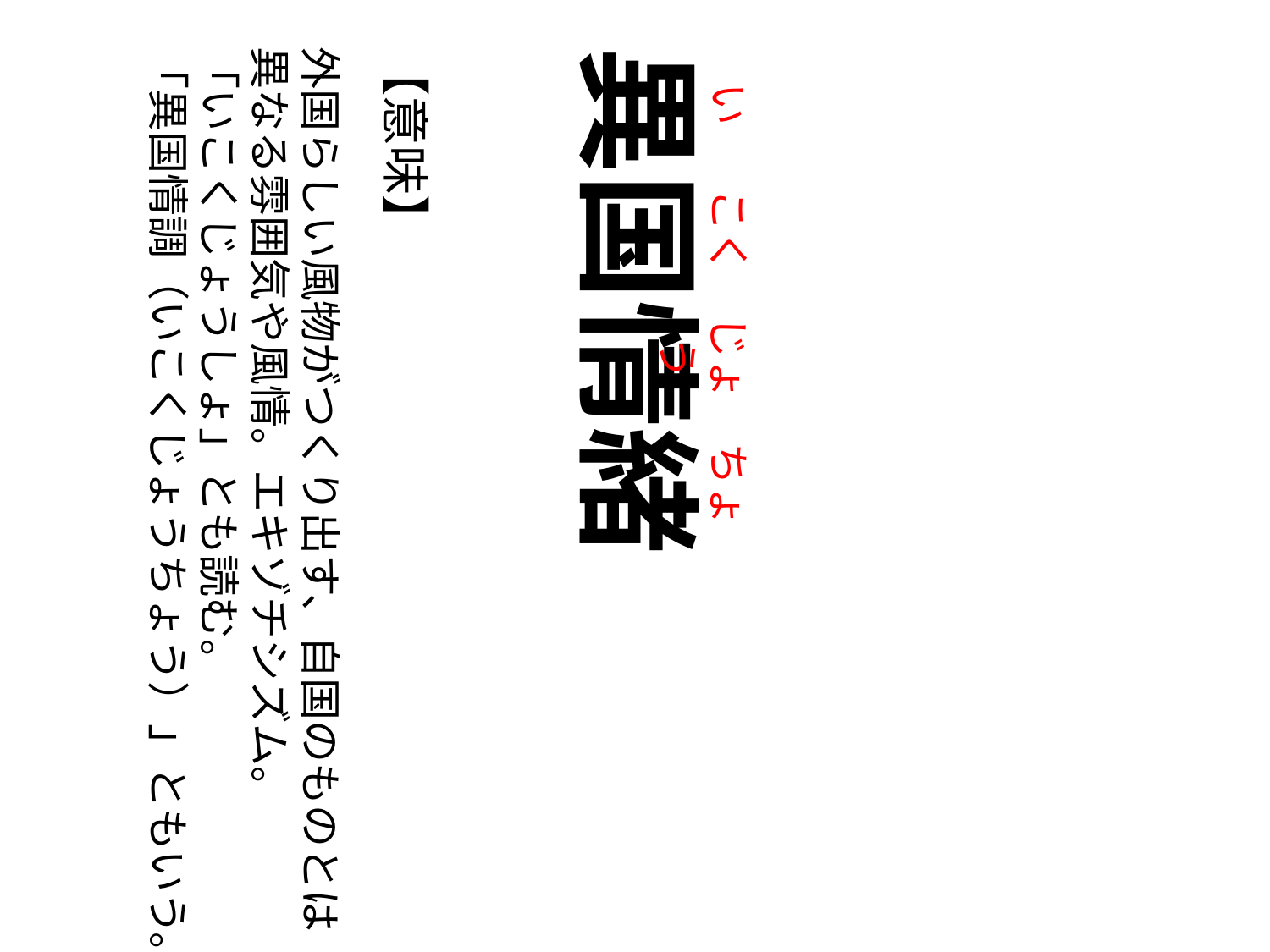

い
こく
じょう
ちょ
【意味】

外国らしい風物がつくり出す、自国のものとは異なる雰囲気や風情。エキゾチシズム。
「いこくじょうしょ」とも読む。
「異国情調（いこくじょうちょう）」ともいう。
異国情緒